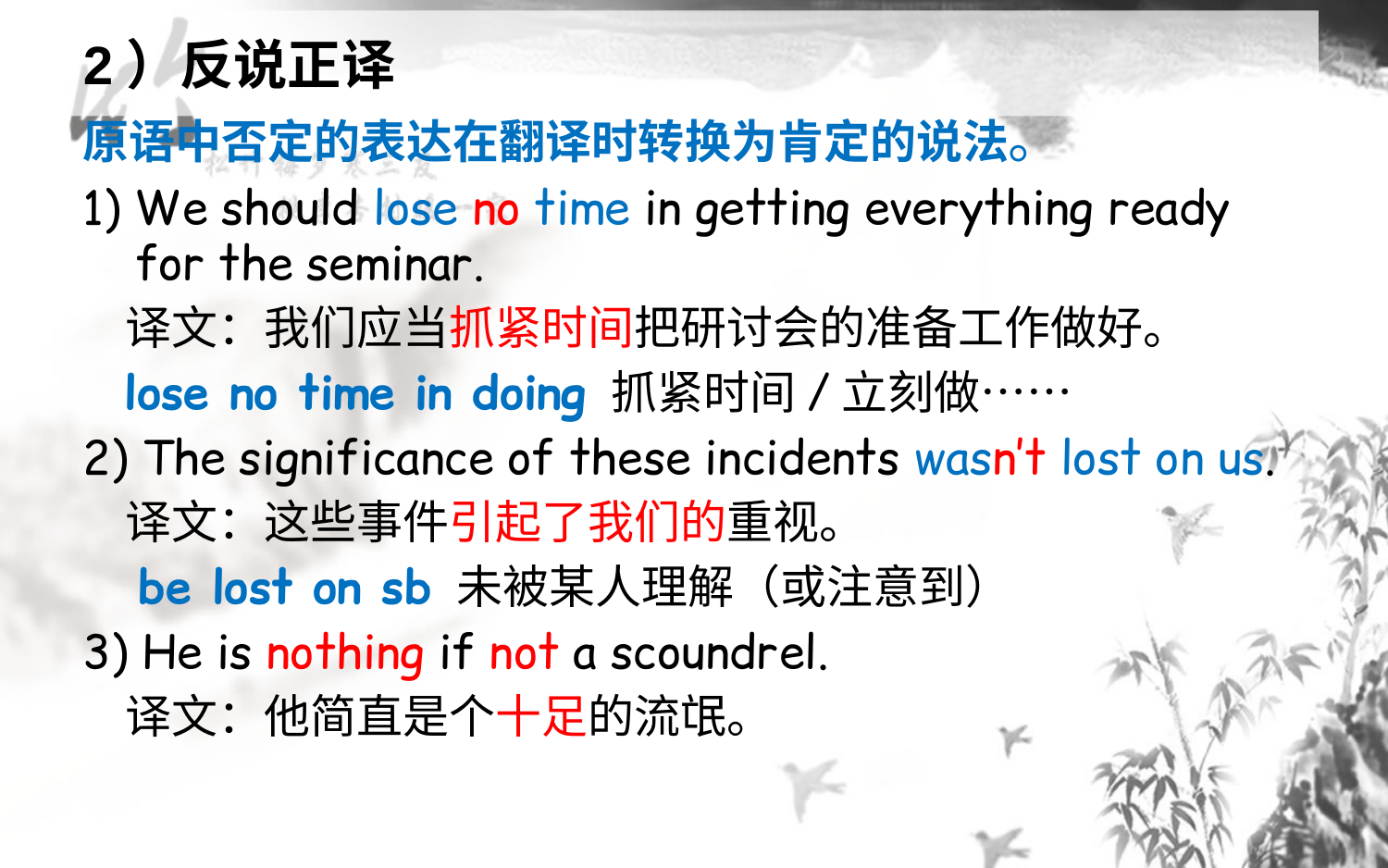

# 2）反说正译
原语中否定的表达在翻译时转换为肯定的说法。
1) We should lose no time in getting everything ready for the seminar.
   译文：我们应当抓紧时间把研讨会的准备工作做好。
   lose no time in doing 抓紧时间/立刻做……
2) The significance of these incidents wasn’t lost on us.
   译文：这些事件引起了我们的重视。
    be lost on sb 未被某人理解（或注意到）
3) He is nothing if not a scoundrel.
   译文：他简直是个十足的流氓。